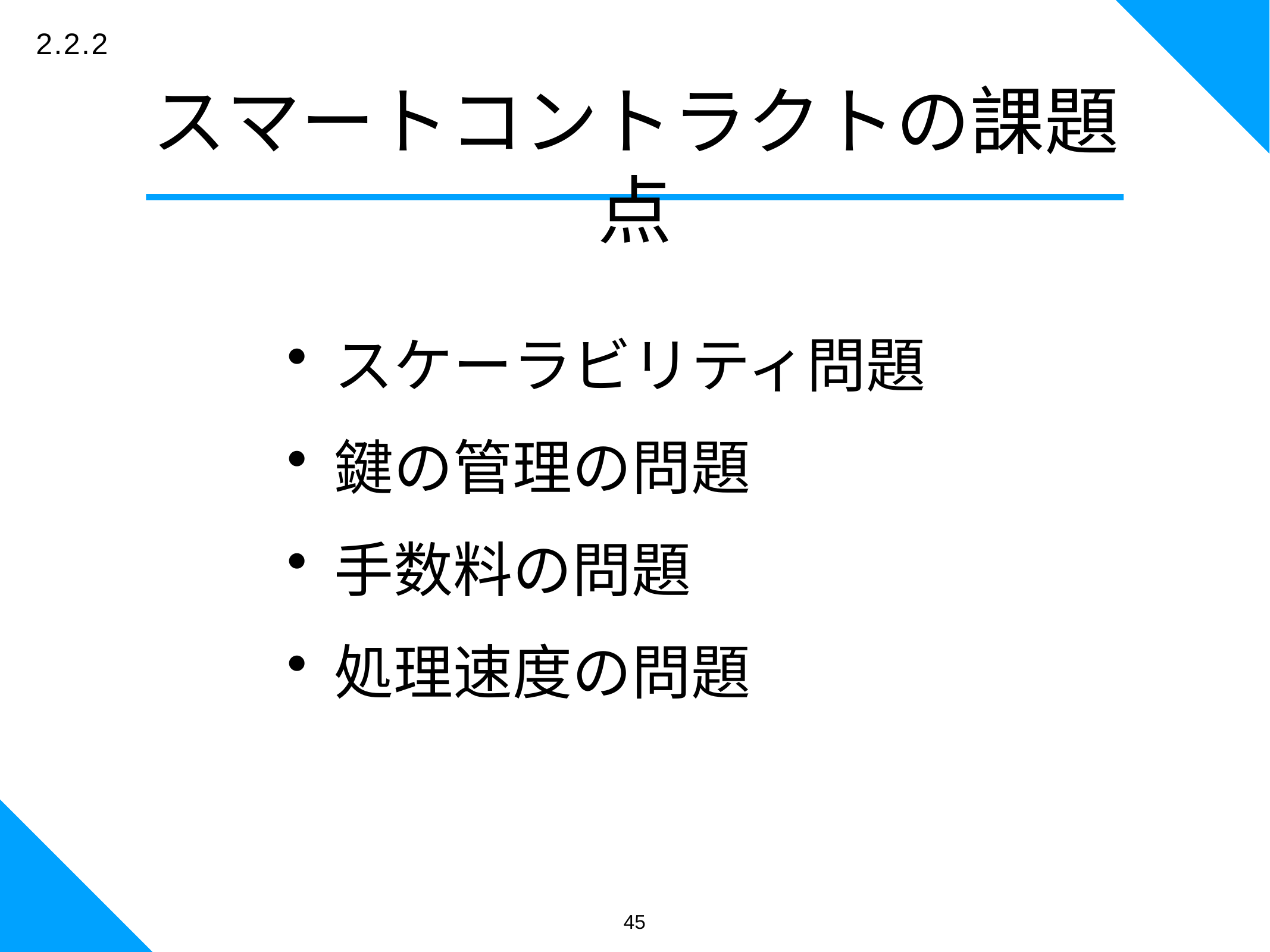

45
2.2.2
# スマートコントラクトの課題点
スケーラビリティ問題
鍵の管理の問題
手数料の問題
処理速度の問題